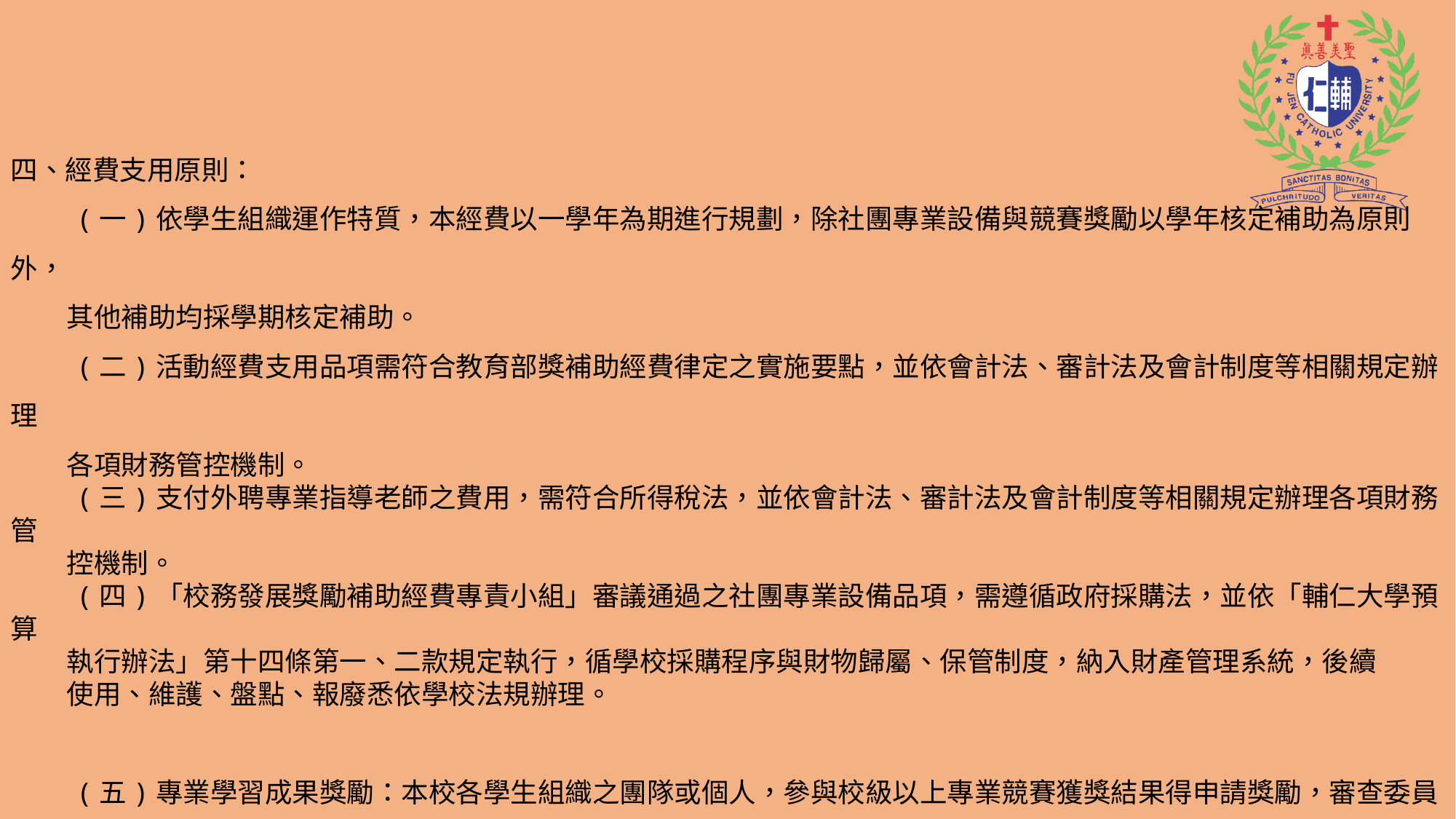

四、經費支用原則：
    (一)依學生組織運作特質，本經費以一學年為期進行規劃，除社團專業設備與競賽獎勵以學年核定補助為原則外，
        其他補助均採學期核定補助。
    (二)活動經費支用品項需符合教育部獎補助經費律定之實施要點，並依會計法、審計法及會計制度等相關規定辦理
        各項財務管控機制。
    (三)支付外聘專業指導老師之費用，需符合所得稅法，並依會計法、審計法及會計制度等相關規定辦理各項財務管
        控機制。
    (四)「校務發展獎勵補助經費專責小組」審議通過之社團專業設備品項，需遵循政府採購法，並依「輔仁大學預算
        執行辦法」第十四條第一、二款規定執行，循學校採購程序與財物歸屬、保管制度，納入財產管理系統，後續
        使用、維護、盤點、報廢悉依學校法規辦理。

    (五)專業學習成果獎勵：本校各學生組織之團隊或個人，參與校級以上專業競賽獲獎結果得申請獎勵，審查委員
        會需依競賽之規模、性質、可能產生之效果等核予獎勵(含獎金)。
    (六)所有獎補助經費之支用，均不得牴觸經費來源律定排除項目。